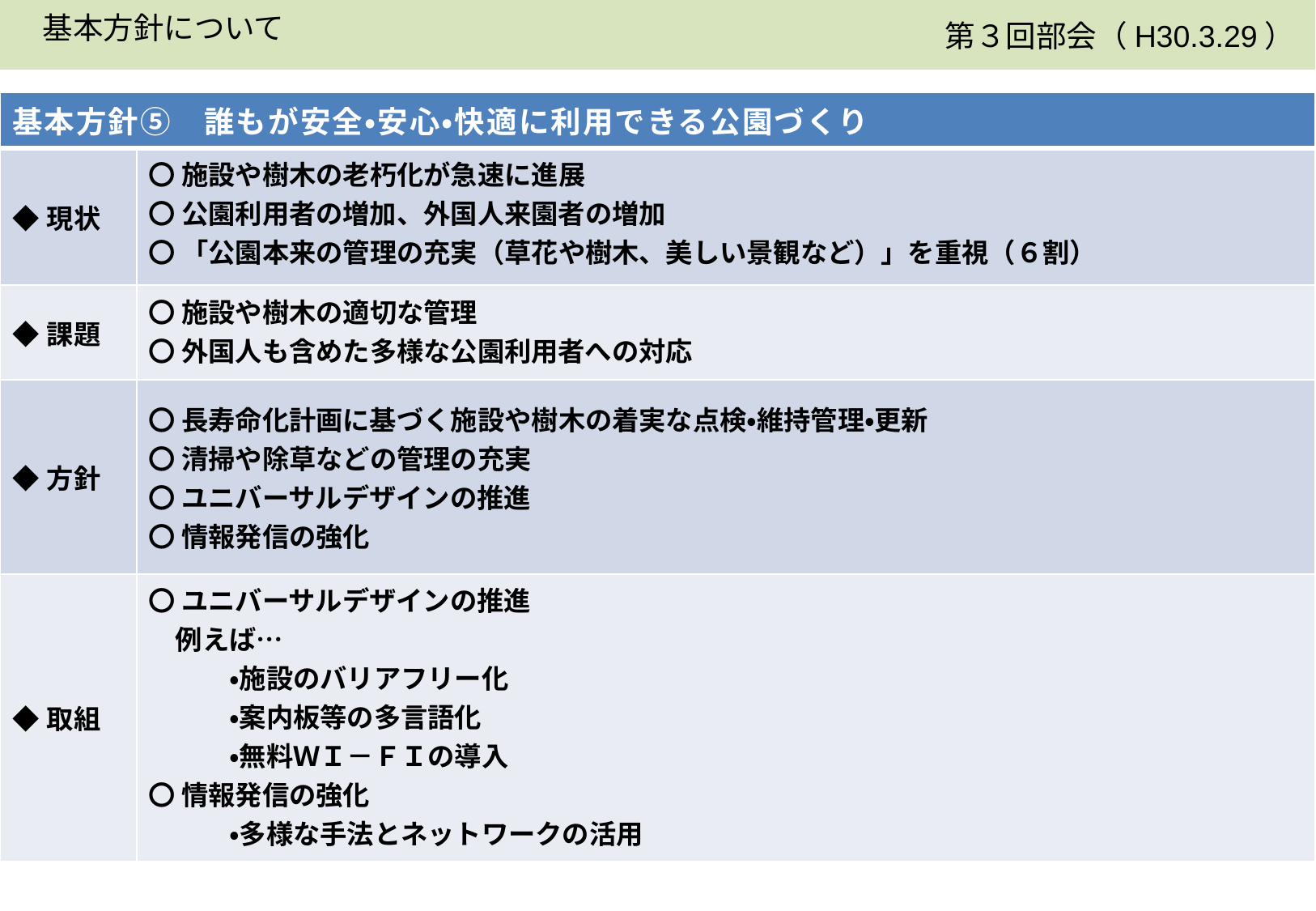

第３回部会（H30.3.29）
　基本方針について
| 基本方針⑤　誰もが安全・安心・快適に利用できる公園づくり |  |
| --- | --- |
| ◆現状 | 〇 施設や樹木の老朽化が急速に進展 〇 公園利用者の増加、外国人来園者の増加 〇 「公園本来の管理の充実（草花や樹木、美しい景観など）」を重視（６割） |
| ◆課題 | 〇 施設や樹木の適切な管理 〇 外国人も含めた多様な公園利用者への対応 |
| ◆方針 | 〇 長寿命化計画に基づく施設や樹木の着実な点検・維持管理・更新 〇 清掃や除草などの管理の充実 〇 ユニバーサルデザインの推進 〇 情報発信の強化 |
| ◆取組 | 〇 ユニバーサルデザインの推進 　例えば…　 　　　・施設のバリアフリー化 　　　・案内板等の多言語化 　　　・無料ＷＩ－ＦＩの導入 〇 情報発信の強化 　　　・多様な手法とネットワークの活用 |